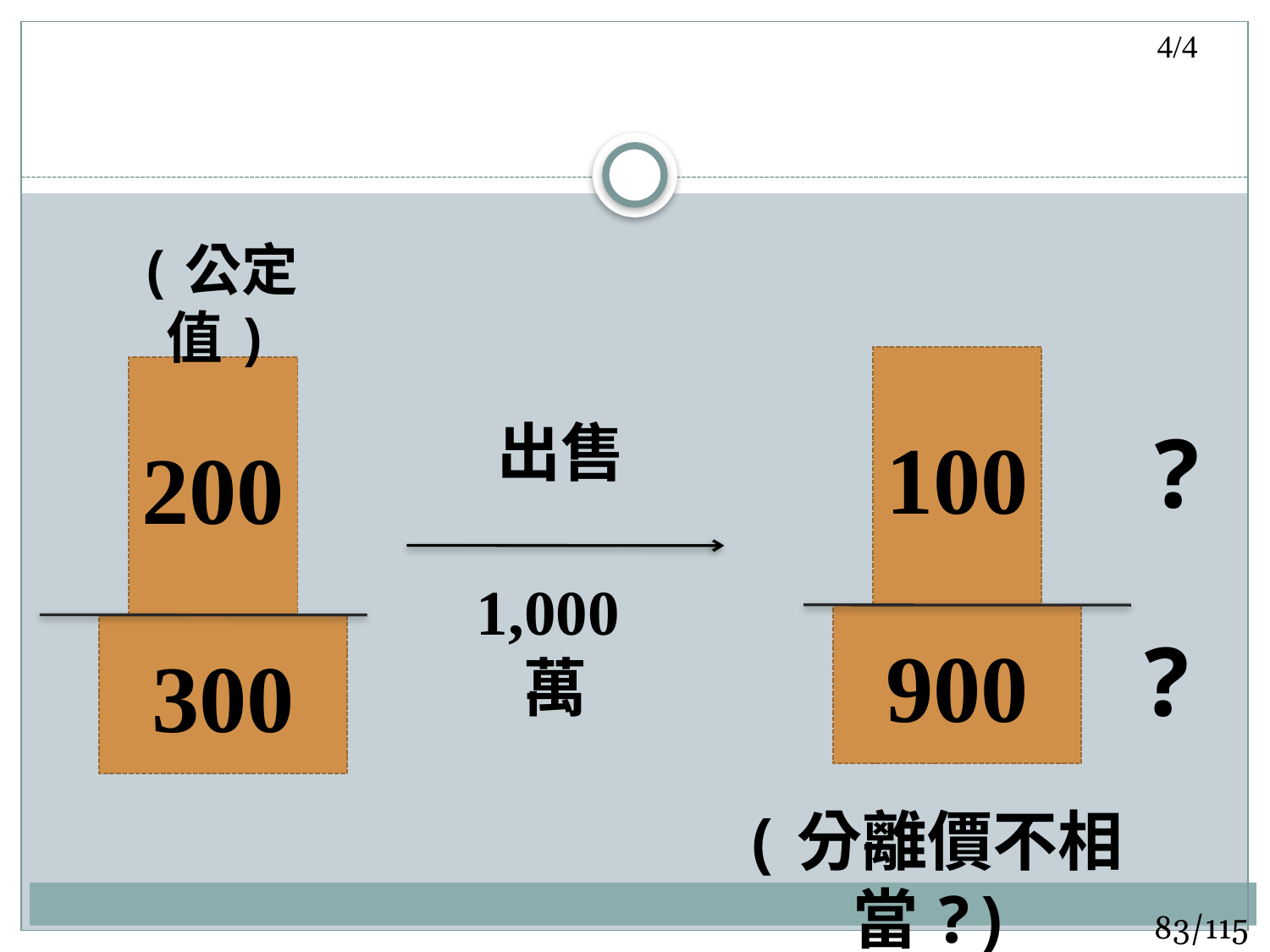

4/4
#

(公定值)
100
200
出售
?
1,000萬
900
300
?
(分離價不相當?)